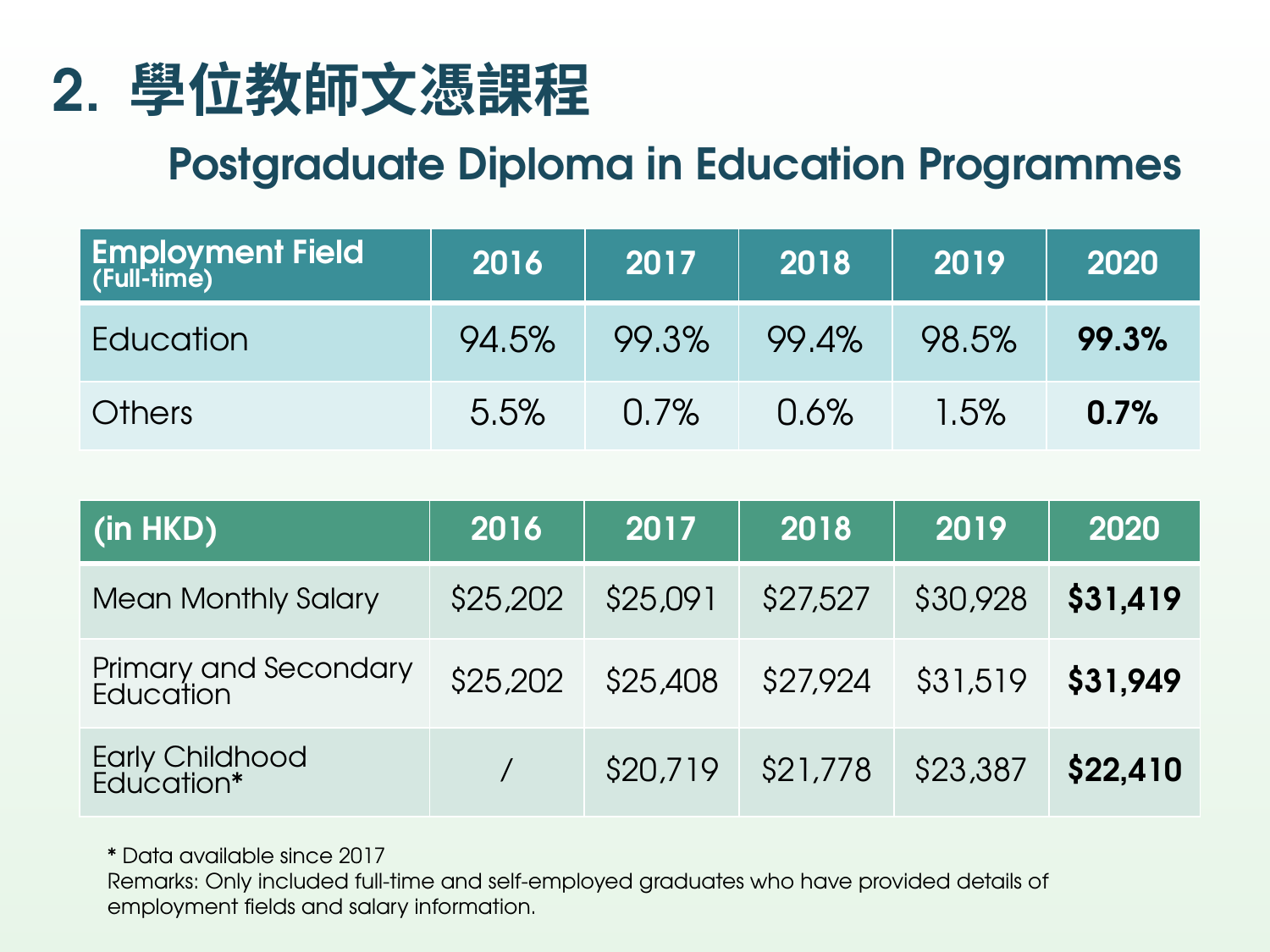

# 2. 學位教師文憑課程 Postgraduate Diploma in Education Programmes
| Employment Field (Full-time) | 2016 | 2017 | 2018 | 2019 | 2020 |
| --- | --- | --- | --- | --- | --- |
| Education | 94.5% | 99.3% | 99.4% | 98.5% | 99.3% |
| Others | 5.5% | 0.7% | 0.6% | 1.5% | 0.7% |
| (in HKD) | 2016 | 2017 | 2018 | 2019 | 2020 |
| --- | --- | --- | --- | --- | --- |
| Mean Monthly Salary | $25,202 | $25,091 | $27,527 | $30,928 | $31,419 |
| Primary and Secondary Education | $25,202 | $25,408 | $27,924 | $31,519 | $31,949 |
| Early Childhood Education\* | / | $20,719 | $21,778 | $23,387 | $22,410 |
* Data available since 2017
Remarks: Only included full-time and self-employed graduates who have provided details of employment fields and salary information.